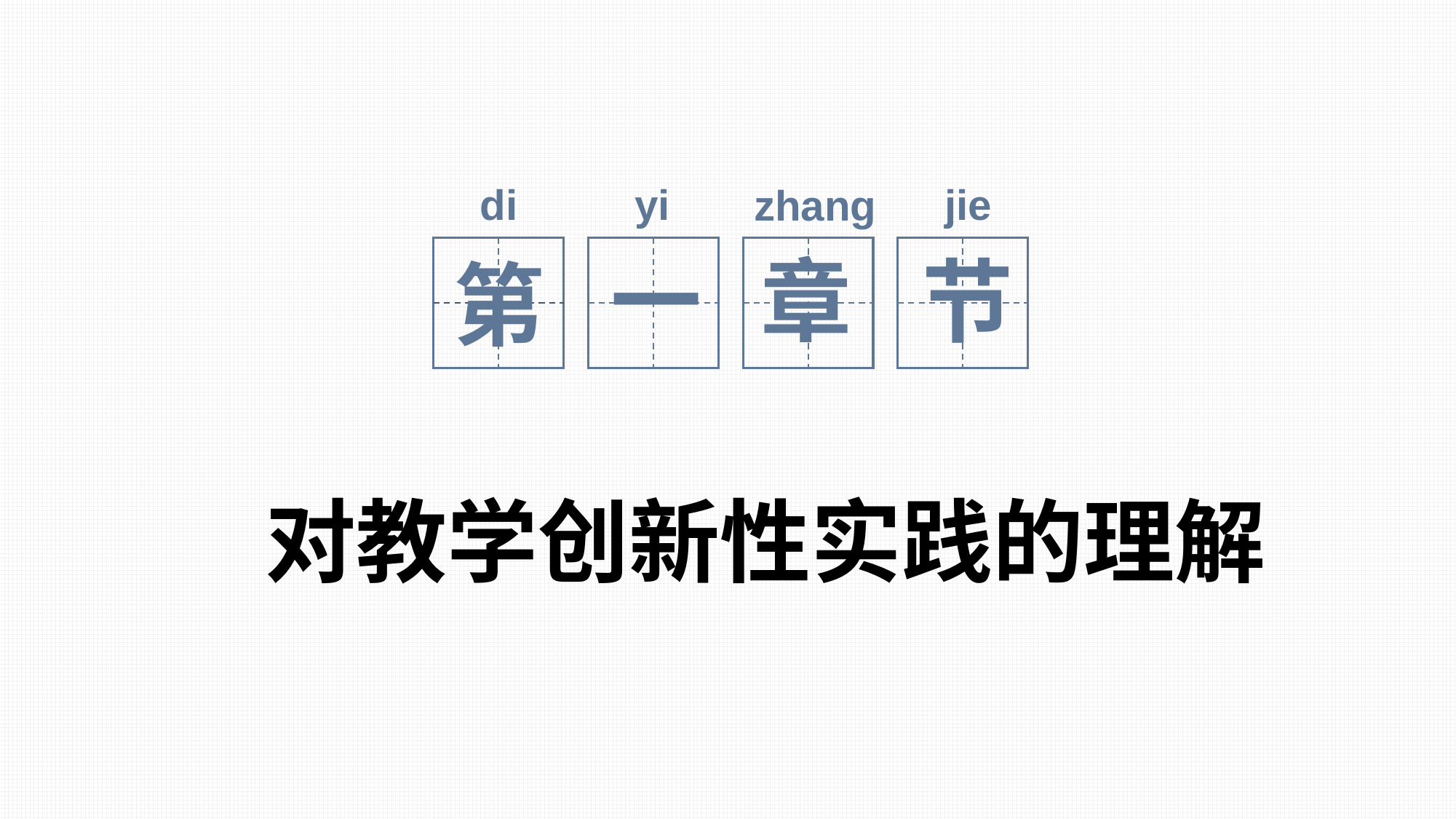

di
yi
jie
zhang
章

第

一

节
对教学创新性实践的理解